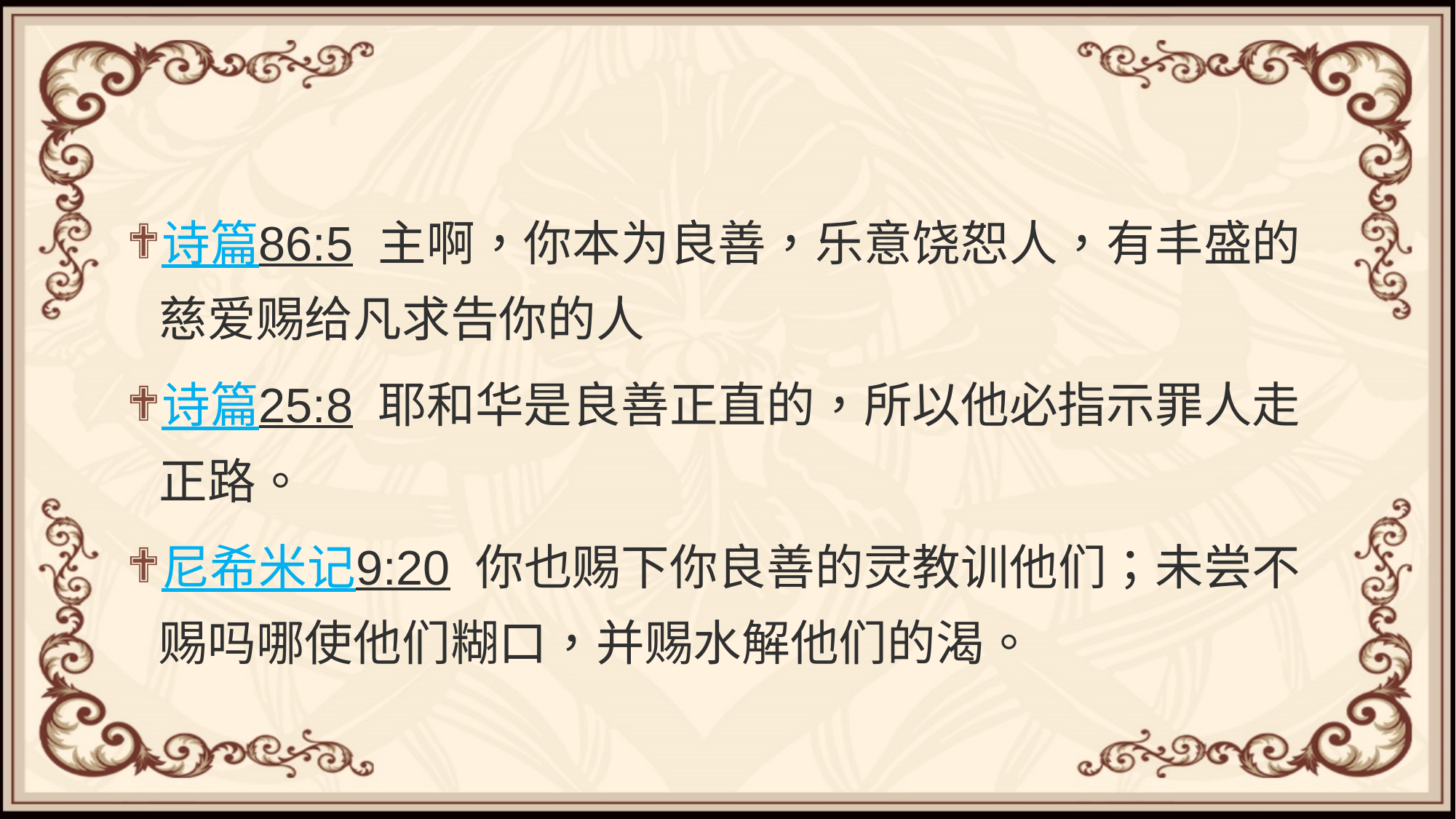

#
诗篇86:5 主啊，你本为良善，乐意饶恕人，有丰盛的慈爱赐给凡求告你的人
诗篇25:8 耶和华是良善正直的，所以他必指示罪人走正路。
尼希米记9:20 你也赐下你良善的灵教训他们；未尝不赐吗哪使他们糊口，并赐水解他们的渴。